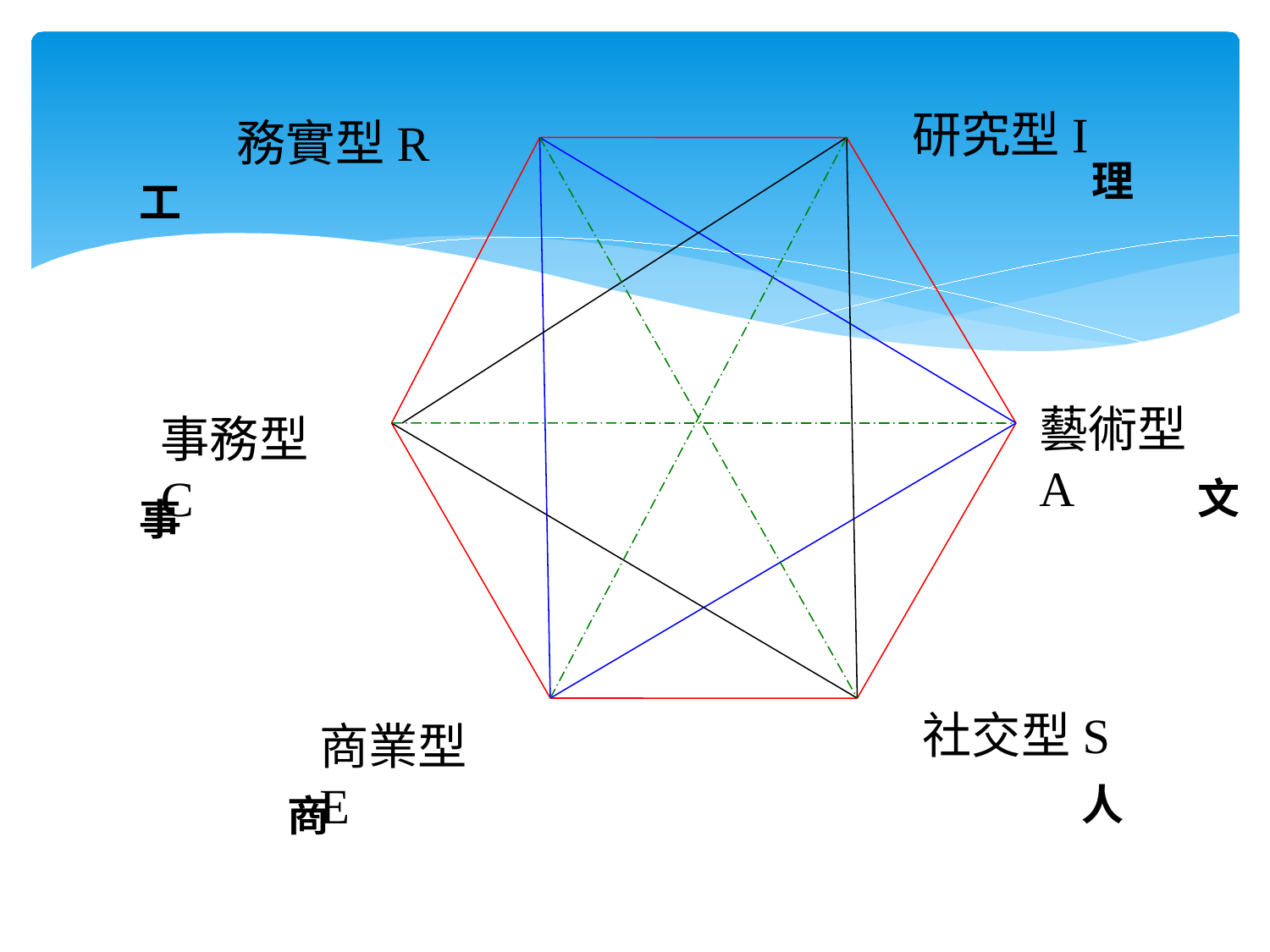

研究型I
  務實型R

理
工
藝術型A
事務型C

文
事

社交型S
商業型E
人
商